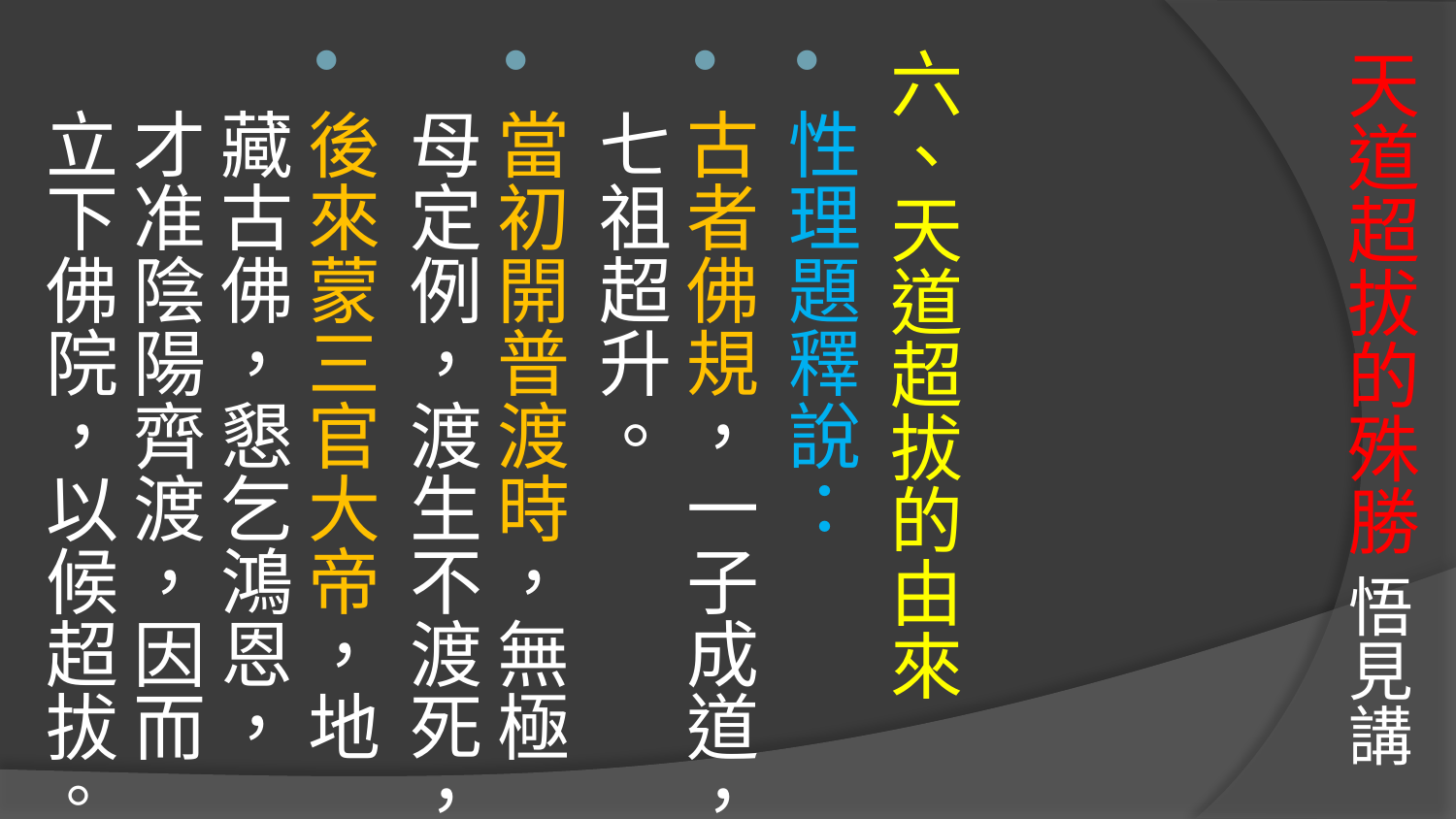

# 天道超拔的殊勝 悟見講
六、天道超拔的由來
性理題釋說：
古者佛規，一子成道，七祖超升。
當初開普渡時，無極母定例，渡生不渡死，
後來蒙三官大帝，地藏古佛，懇乞鴻恩，才准陰陽齊渡，因而立下佛院，以候超拔。